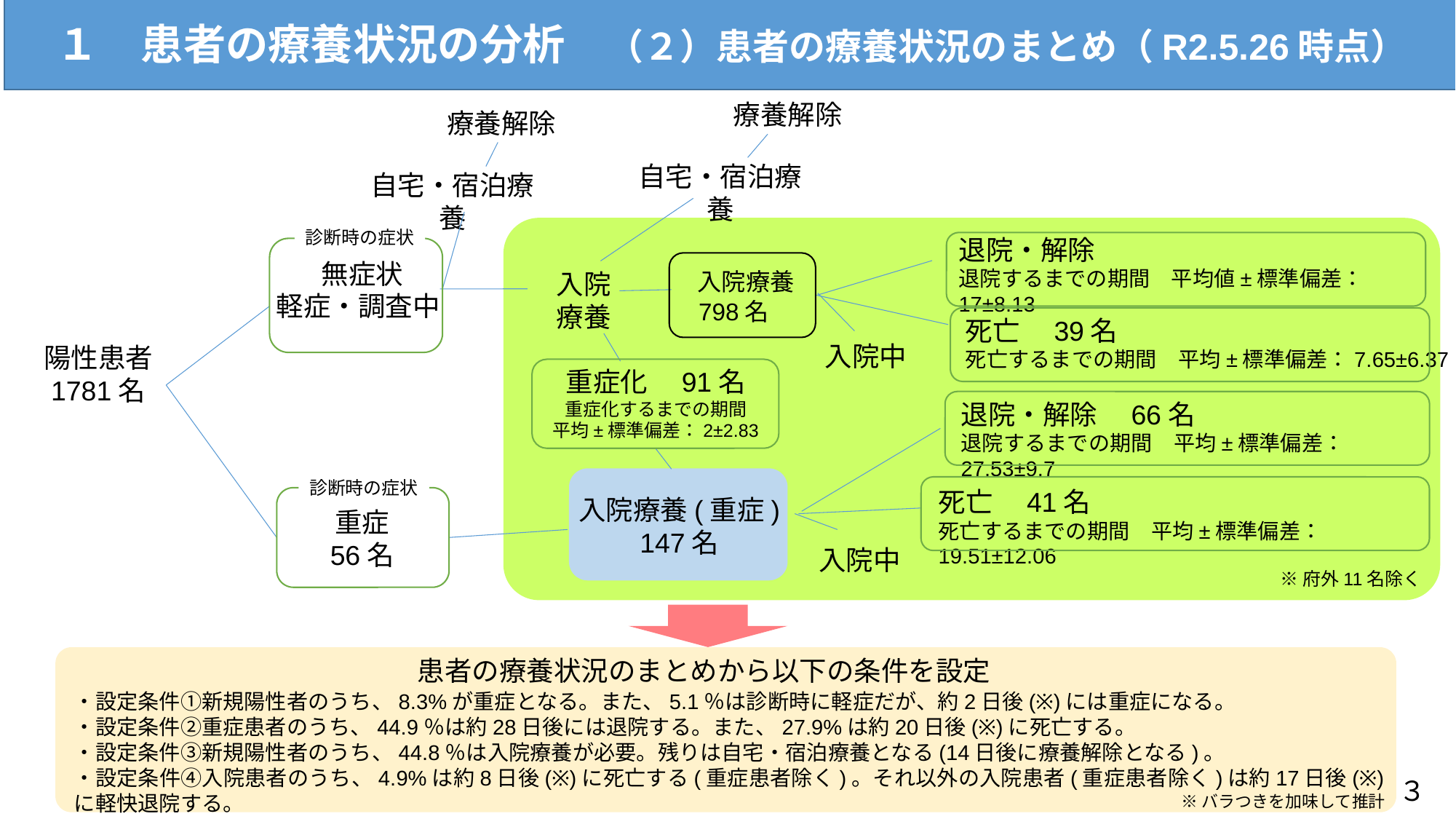

１　患者の療養状況の分析　（２）患者の療養状況のまとめ（R2.5.26時点）
療養解除
療養解除
自宅・宿泊療養
自宅・宿泊療養

診断時の症状
退院・解除
退院するまでの期間　平均値±標準偏差：17±8.13

無症状

入院療養
入院療養
798名
軽症・調査中

死亡　39名
死亡するまでの期間　平均±標準偏差：7.65±6.37
入院中
陽性患者
1781名

重症化　91名
重症化するまでの期間
平均±標準偏差：2±2.83

退院・解除　66名
退院するまでの期間　平均±標準偏差：27.53±9.7

診断時の症状

死亡　41名
死亡するまでの期間　平均±標準偏差：19.51±12.06

入院療養(重症)
147名
重症
56名
入院中
※府外11名除く

患者の療養状況のまとめから以下の条件を設定
・設定条件①新規陽性者のうち、8.3%が重症となる。また、5.1％は診断時に軽症だが、約2日後(※)には重症になる。
・設定条件➁重症患者のうち、44.9％は約28日後には退院する。また、27.9%は約20日後(※)に死亡する。
・設定条件③新規陽性者のうち、44.8％は入院療養が必要。残りは自宅・宿泊療養となる(14日後に療養解除となる)。
・設定条件④入院患者のうち、4.9%は約8日後(※)に死亡する(重症患者除く)。それ以外の入院患者(重症患者除く)は約17日後(※)に軽快退院する。
３
※バラつきを加味して推計